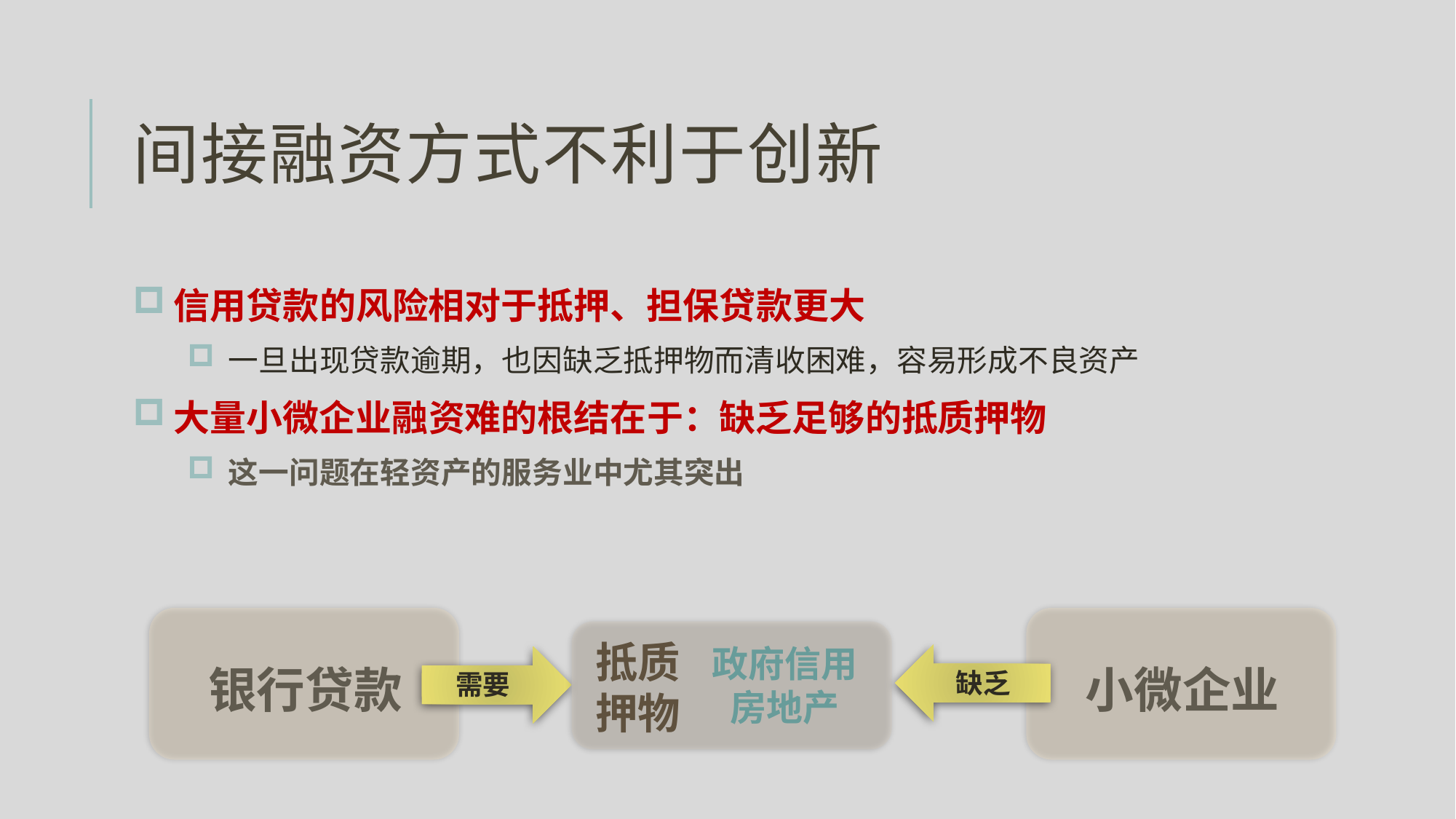

# 间接融资方式不利于创新
信用贷款的风险相对于抵押、担保贷款更大
一旦出现贷款逾期，也因缺乏抵押物而清收困难，容易形成不良资产
大量小微企业融资难的根结在于：缺乏足够的抵质押物
这一问题在轻资产的服务业中尤其突出

银行贷款

小微企业

抵质押物
政府信用 房地产
缺乏
需要